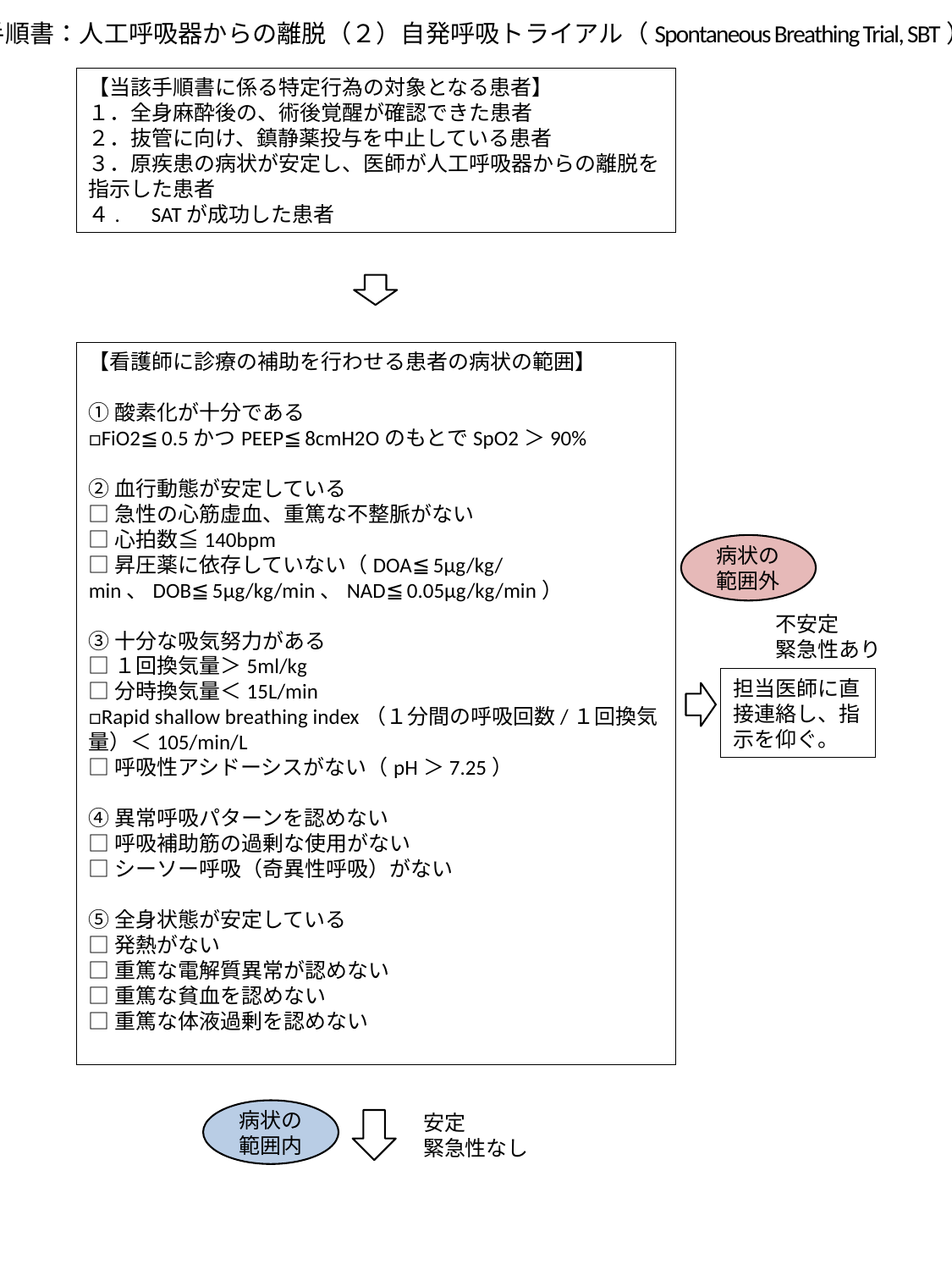

手順書：人工呼吸器からの離脱（２）自発呼吸トライアル（Spontaneous Breathing Trial, SBT）
【当該手順書に係る特定行為の対象となる患者】
１．全身麻酔後の、術後覚醒が確認できた患者
２．抜管に向け、鎮静薬投与を中止している患者
３．原疾患の病状が安定し、医師が人工呼吸器からの離脱を指示した患者
４.　SATが成功した患者

【看護師に診療の補助を行わせる患者の病状の範囲】

①酸素化が十分である
□FiO2≦0.5かつPEEP≦8cmH2OのもとでSpO2＞90%

②血行動態が安定している
□急性の心筋虚血、重篤な不整脈がない
□心拍数≦140bpm
□昇圧薬に依存していない（DOA≦5μg/kg/min、DOB≦5μg/kg/min、NAD≦0.05μg/kg/min）

③十分な吸気努力がある
□１回換気量＞5ml/kg
□分時換気量＜15L/min
□Rapid shallow breathing index（１分間の呼吸回数/１回換気量）＜105/min/L
□呼吸性アシドーシスがない（pH＞7.25）

④異常呼吸パターンを認めない
□呼吸補助筋の過剰な使用がない
□シーソー呼吸（奇異性呼吸）がない

⑤全身状態が安定している
□発熱がない
□重篤な電解質異常が認めない
□重篤な貧血を認めない
□重篤な体液過剰を認めない

病状の
範囲外
不安定
緊急性あり
担当医師に直接連絡し、指示を仰ぐ。

病状の
範囲内
安定
緊急性なし